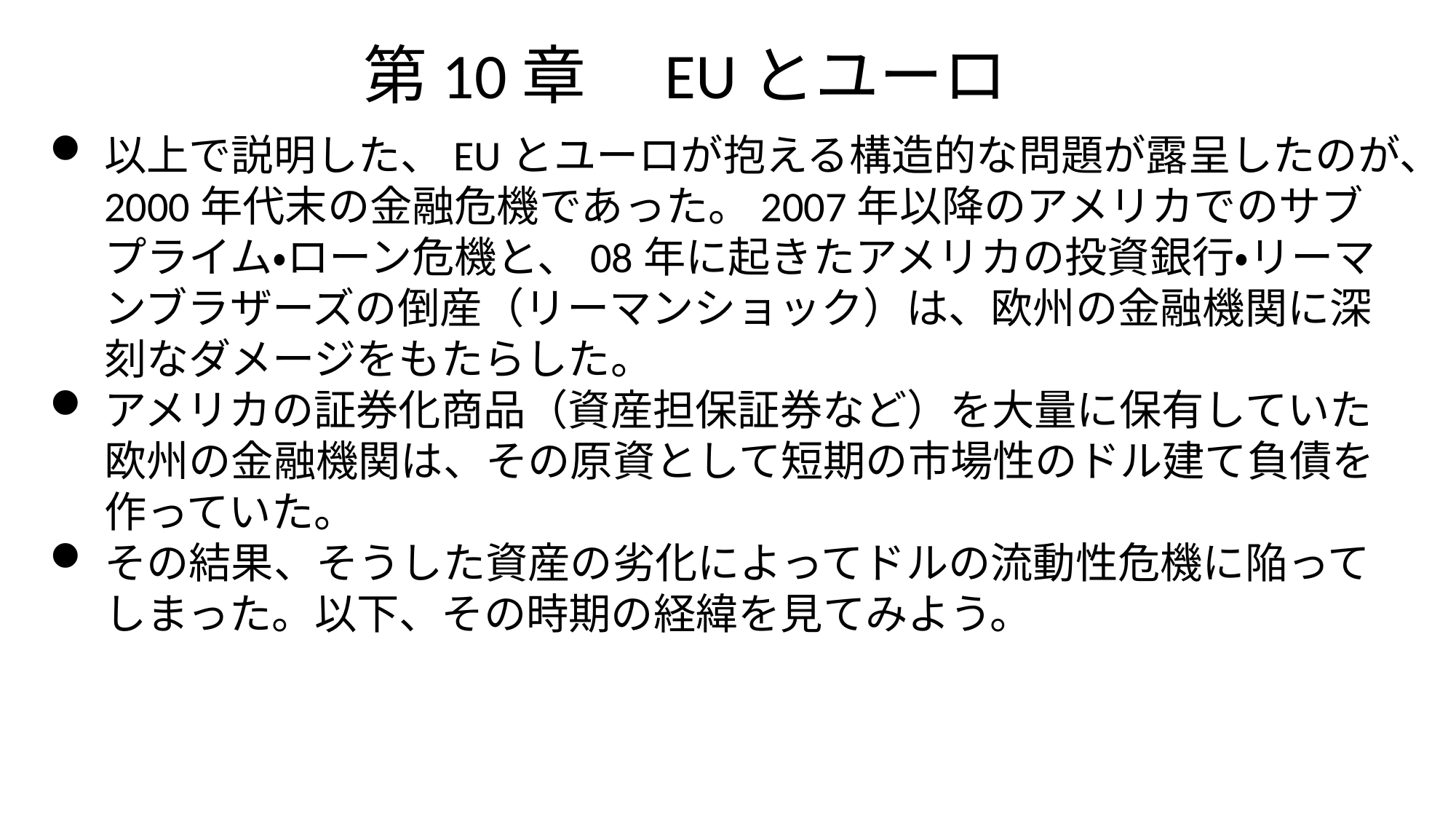

# 第10章　EUとユーロ

以上で説明した、EUとユーロが抱える構造的な問題が露呈したのが、2000年代末の金融危機であった。2007年以降のアメリカでのサブプライム・ローン危機と、08年に起きたアメリカの投資銀行・リーマンブラザーズの倒産（リーマンショック）は、欧州の金融機関に深刻なダメージをもたらした。
アメリカの証券化商品（資産担保証券など）を大量に保有していた欧州の金融機関は、その原資として短期の市場性のドル建て負債を作っていた。
その結果、そうした資産の劣化によってドルの流動性危機に陥ってしまった。以下、その時期の経緯を見てみよう。